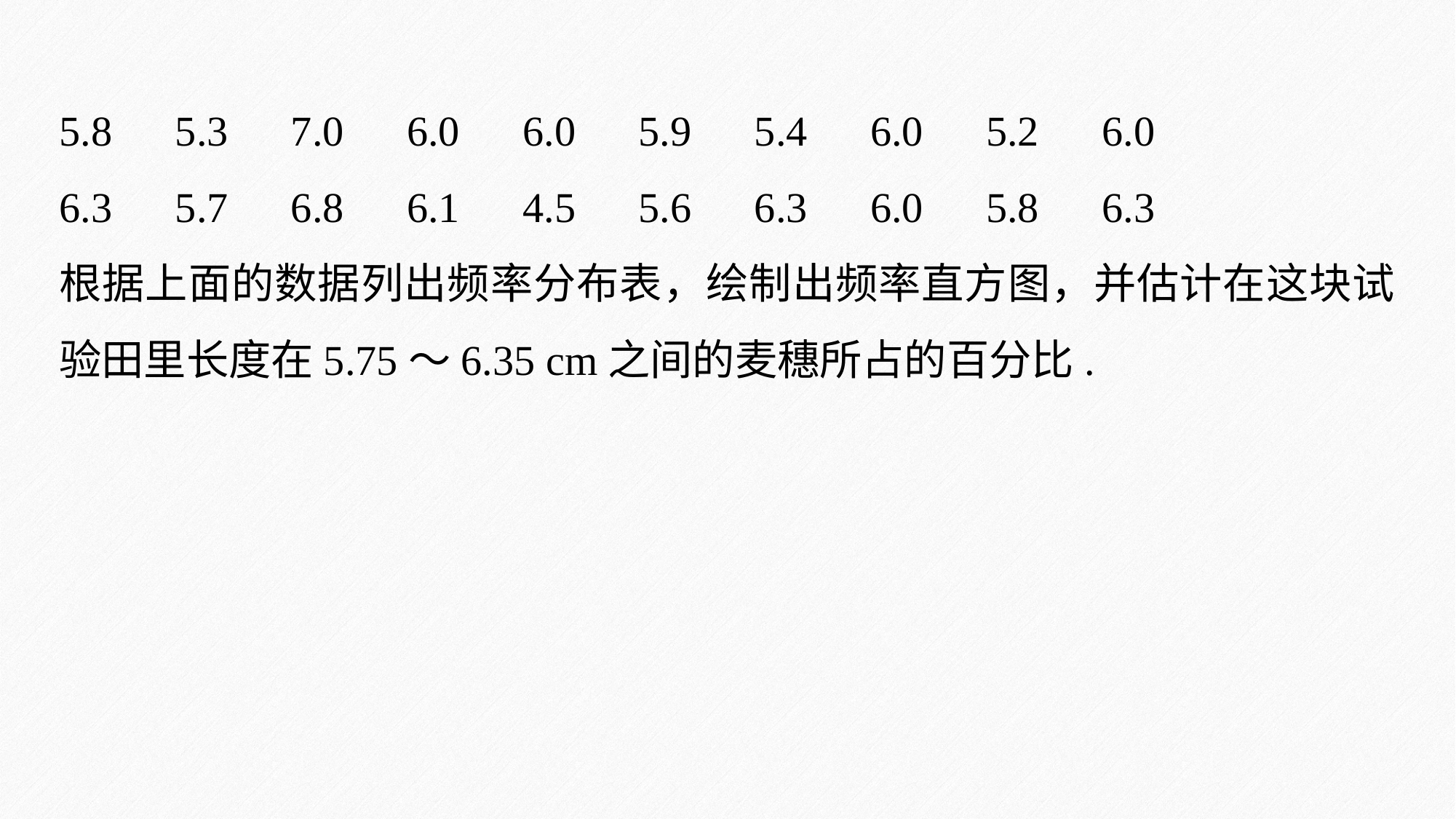

5.8　5.3　7.0　6.0　6.0　5.9　5.4　6.0　5.2　6.0
6.3　5.7　6.8　6.1　4.5　5.6　6.3　6.0　5.8　6.3
根据上面的数据列出频率分布表，绘制出频率直方图，并估计在这块试验田里长度在5.75～6.35 cm之间的麦穗所占的百分比.